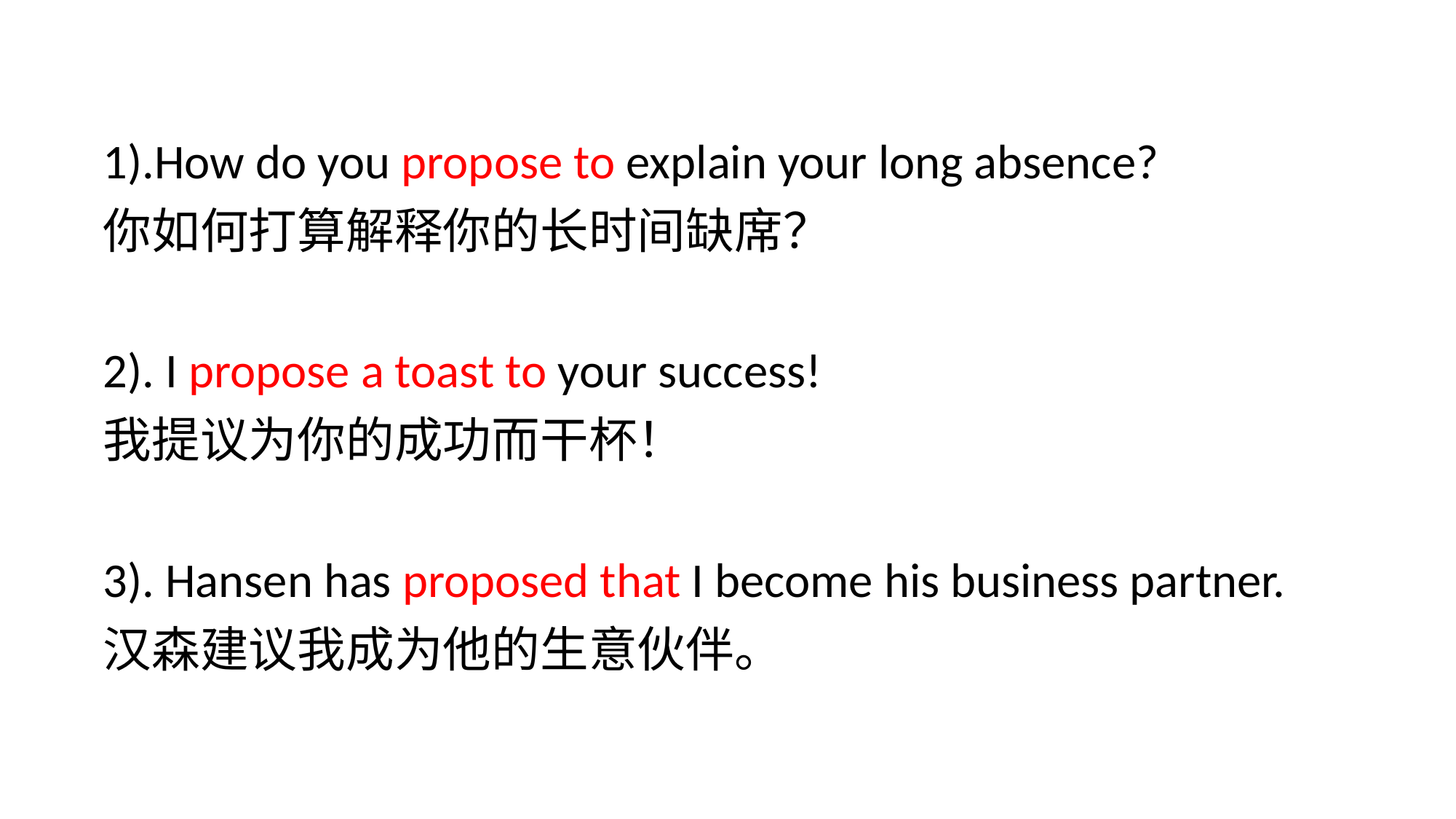

1).How do you propose to explain your long absence?
你如何打算解释你的长时间缺席？

2). I propose a toast to your success!
我提议为你的成功而干杯！

3). Hansen has proposed that I become his business partner.
汉森建议我成为他的生意伙伴。